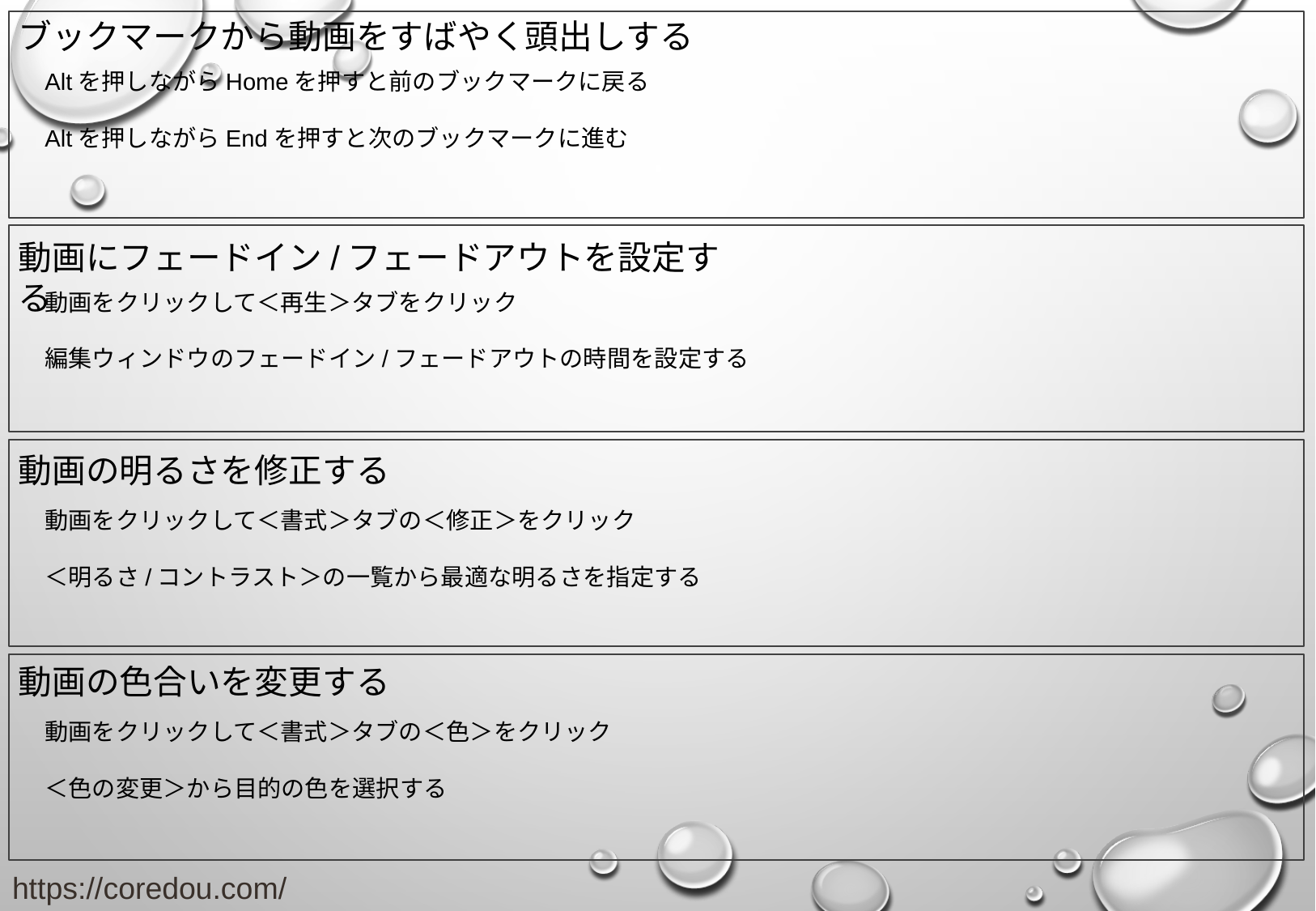

ブックマークから動画をすばやく頭出しする

Altを押しながらHomeを押すと前のブックマークに戻る

Altを押しながらEndを押すと次のブックマークに進む

動画にフェードイン/フェードアウトを設定する
動画をクリックして＜再生＞タブをクリック

編集ウィンドウのフェードイン/フェードアウトの時間を設定する

動画の明るさを修正する
動画をクリックして＜書式＞タブの＜修正＞をクリック

＜明るさ/コントラスト＞の一覧から最適な明るさを指定する

動画の色合いを変更する
動画をクリックして＜書式＞タブの＜色＞をクリック

＜色の変更＞から目的の色を選択する
https://coredou.com/